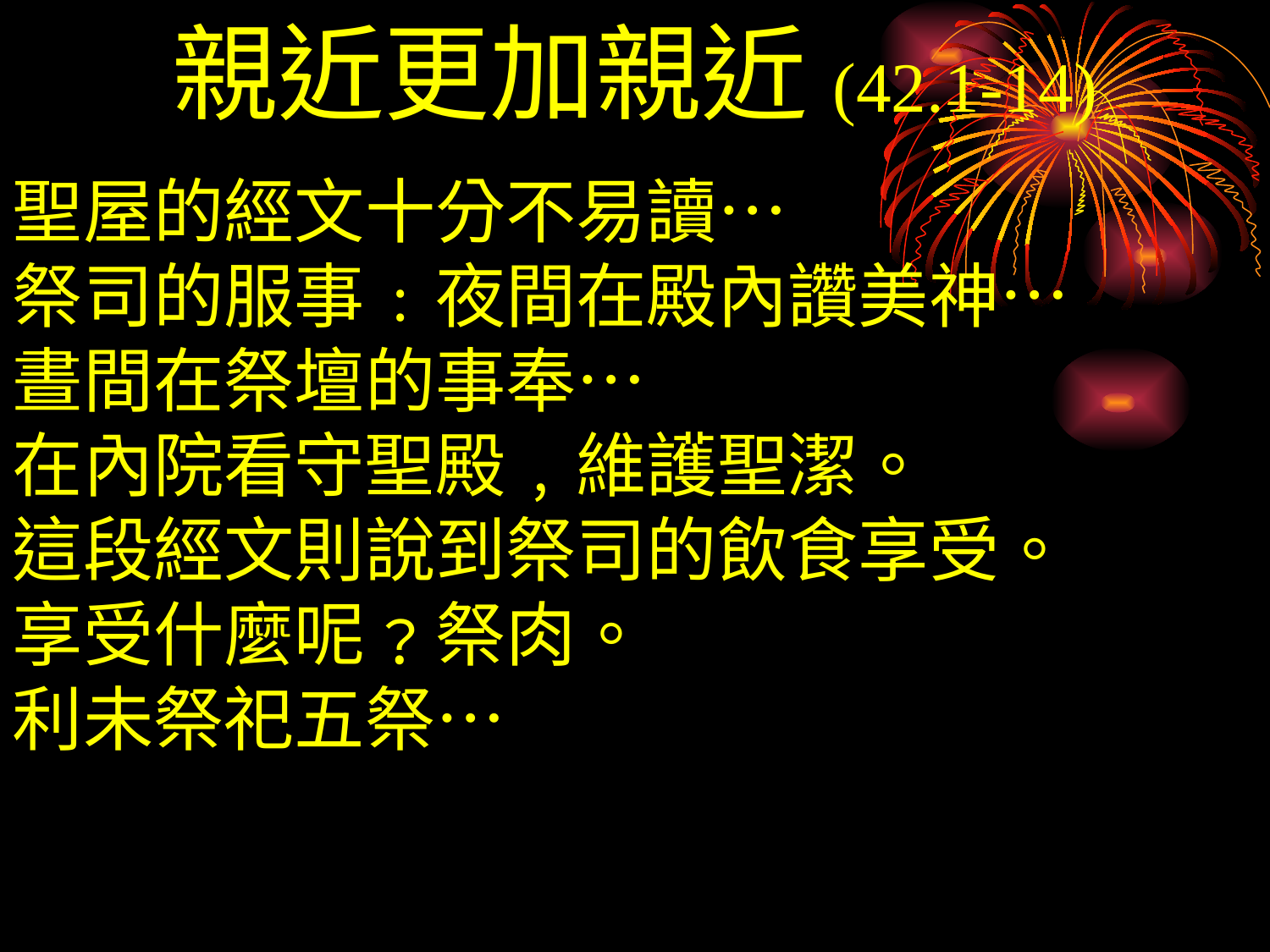

親近更加親近(42.1-14)

聖屋的經文十分不易讀…
祭司的服事﹕夜間在殿內讚美神…
晝間在祭壇的事奉…
在內院看守聖殿﹐維護聖潔。
這段經文則說到祭司的飲食享受。
享受什麼呢﹖祭肉。
利未祭祀五祭…